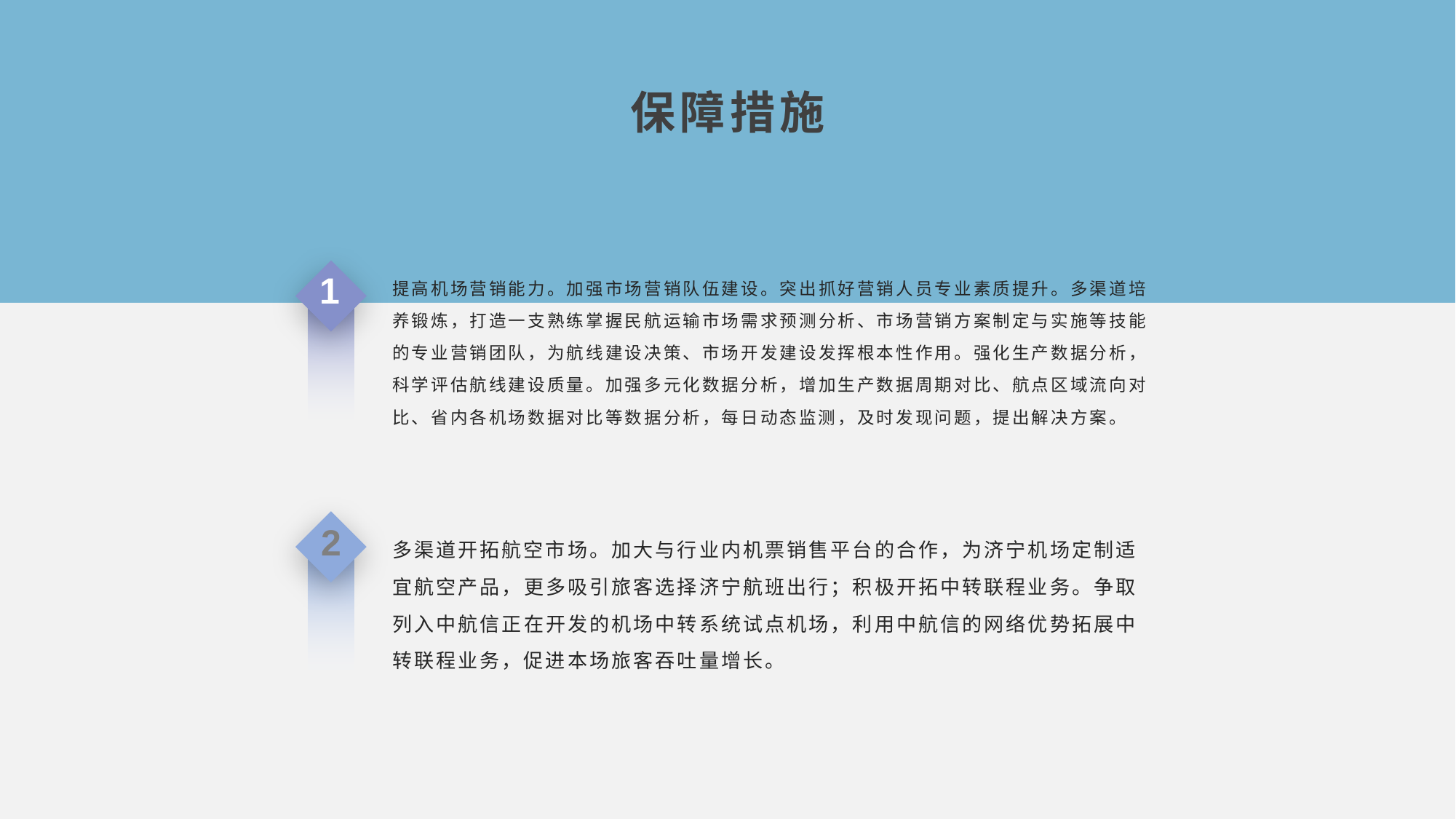

保障措施
提高机场营销能力。加强市场营销队伍建设。突出抓好营销人员专业素质提升。多渠道培养锻炼，打造一支熟练掌握民航运输市场需求预测分析、市场营销方案制定与实施等技能的专业营销团队，为航线建设决策、市场开发建设发挥根本性作用。强化生产数据分析，科学评估航线建设质量。加强多元化数据分析，增加生产数据周期对比、航点区域流向对比、省内各机场数据对比等数据分析，每日动态监测，及时发现问题，提出解决方案。

1

多渠道开拓航空市场。加大与行业内机票销售平台的合作，为济宁机场定制适宜航空产品，更多吸引旅客选择济宁航班出行；积极开拓中转联程业务。争取列入中航信正在开发的机场中转系统试点机场，利用中航信的网络优势拓展中转联程业务，促进本场旅客吞吐量增长。

2